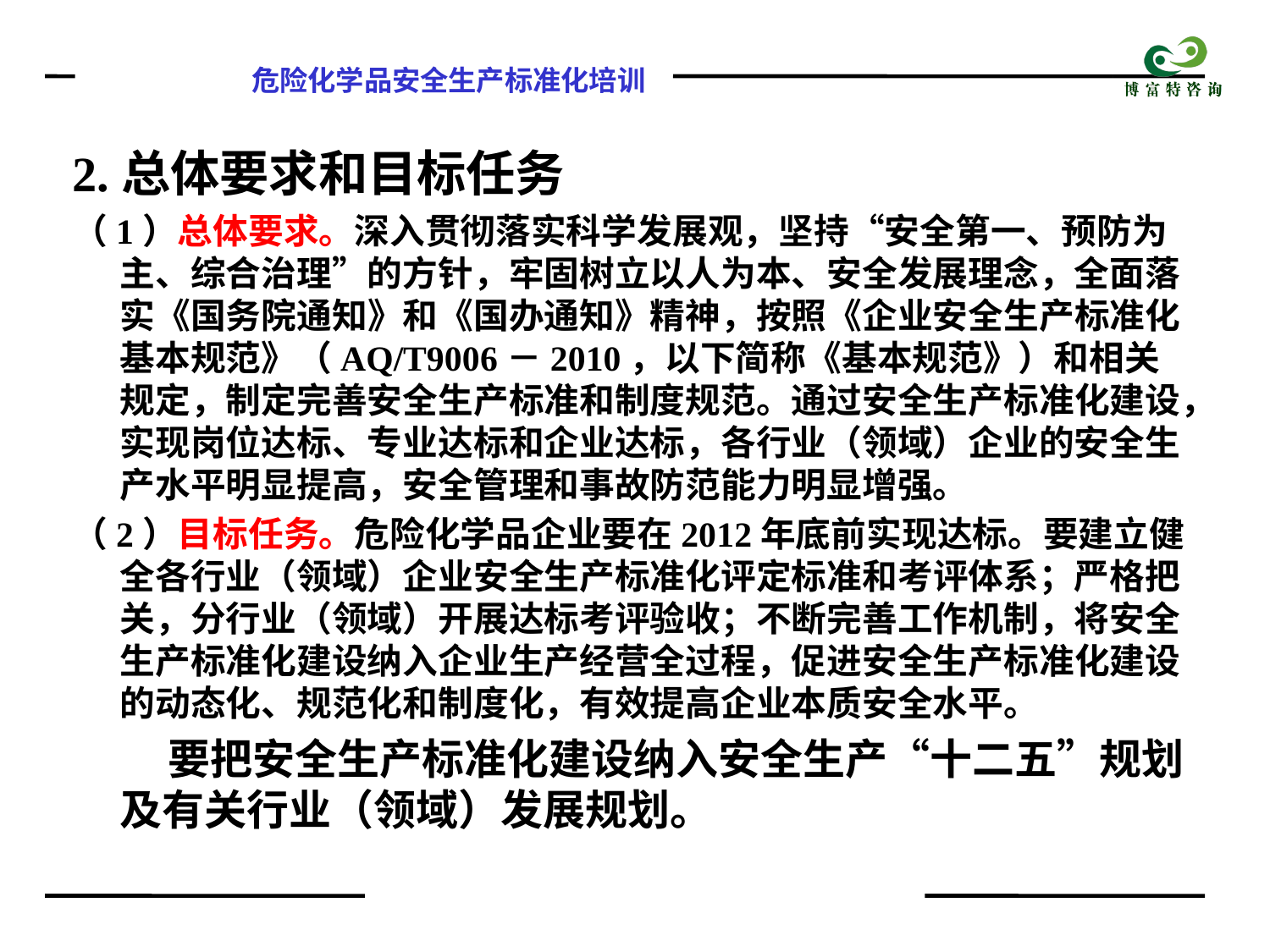

2.总体要求和目标任务
（1）总体要求。深入贯彻落实科学发展观，坚持“安全第一、预防为主、综合治理”的方针，牢固树立以人为本、安全发展理念，全面落实《国务院通知》和《国办通知》精神，按照《企业安全生产标准化基本规范》（AQ/T9006－2010，以下简称《基本规范》）和相关规定，制定完善安全生产标准和制度规范。通过安全生产标准化建设，实现岗位达标、专业达标和企业达标，各行业（领域）企业的安全生产水平明显提高，安全管理和事故防范能力明显增强。
（2）目标任务。危险化学品企业要在2012年底前实现达标。要建立健全各行业（领域）企业安全生产标准化评定标准和考评体系；严格把关，分行业（领域）开展达标考评验收；不断完善工作机制，将安全生产标准化建设纳入企业生产经营全过程，促进安全生产标准化建设的动态化、规范化和制度化，有效提高企业本质安全水平。
         要把安全生产标准化建设纳入安全生产“十二五”规划及有关行业（领域）发展规划。